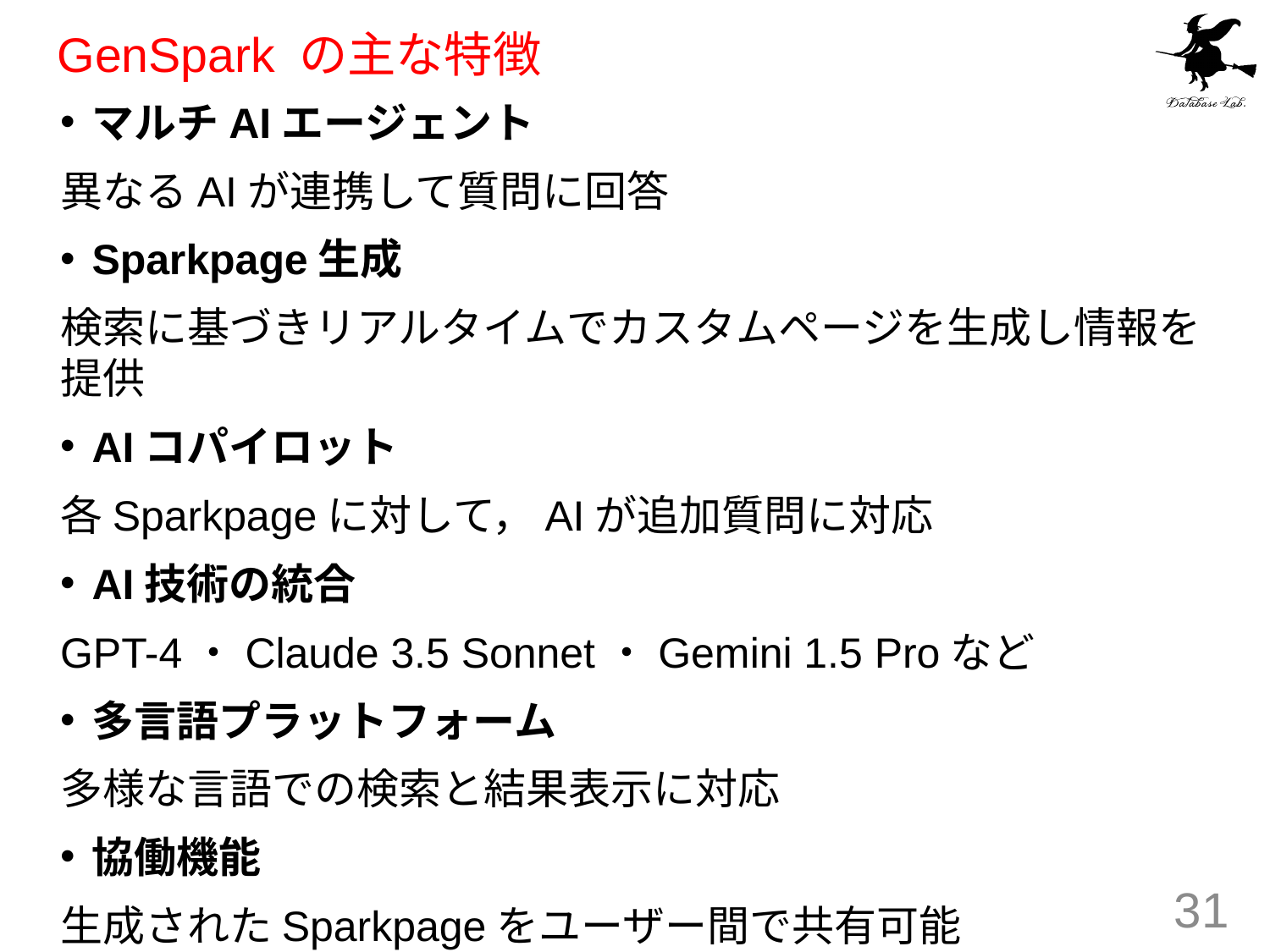

# GenSpark の主な特徴
マルチAIエージェント
異なるAIが連携して質問に回答
Sparkpage生成
検索に基づきリアルタイムでカスタムページを生成し情報を提供
AIコパイロット
各Sparkpageに対して，AIが追加質問に対応
AI技術の統合
GPT-4・Claude 3.5 Sonnet・Gemini 1.5 Proなど
多言語プラットフォーム
多様な言語での検索と結果表示に対応
協働機能
生成されたSparkpageをユーザー間で共有可能
31